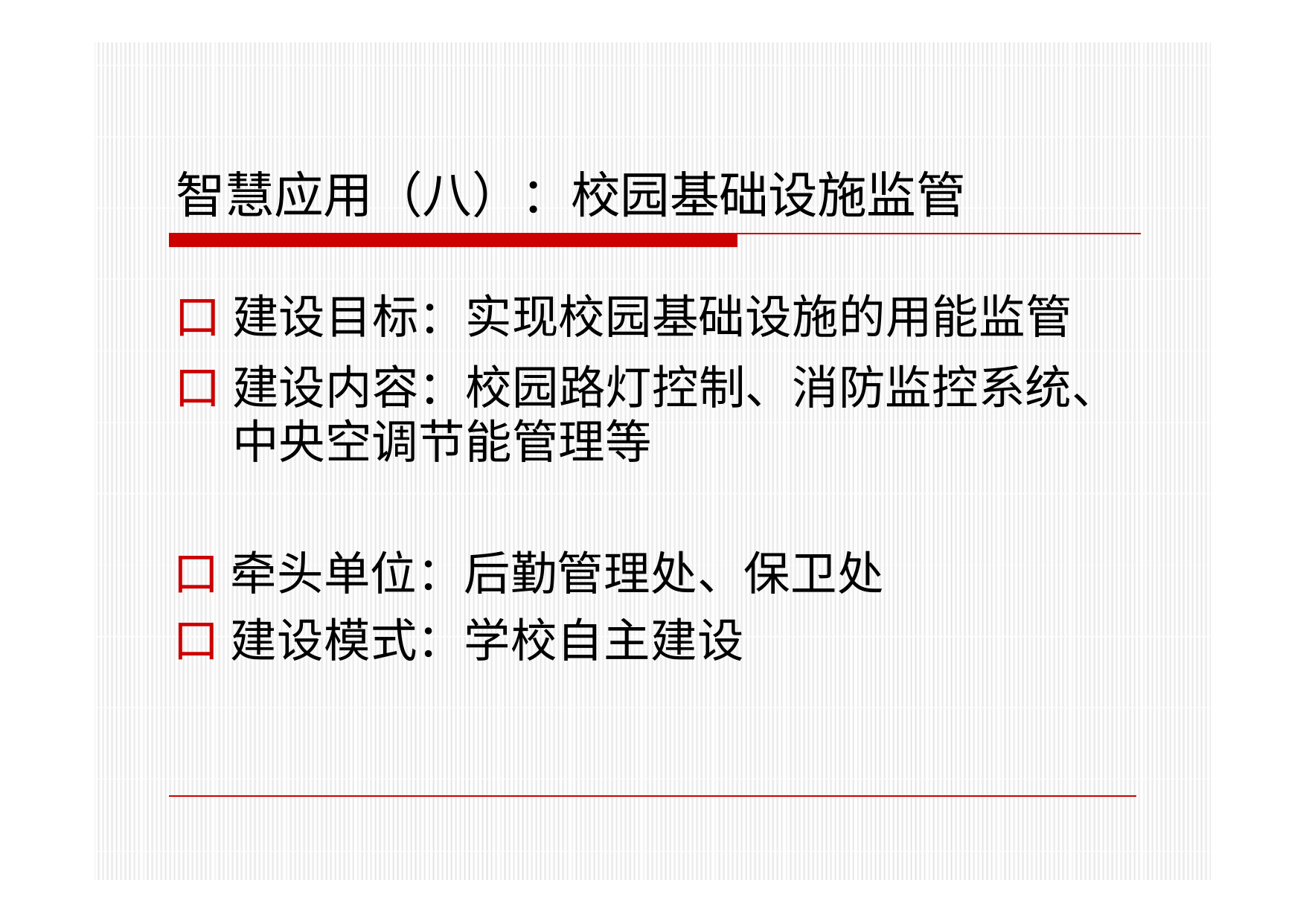

# 智慧应用（八）：校园基础设施监管

口 建设目标：实现校园基础设施的用能监管

口 建设内容：校园路灯控制、消防监控系统、 中央空调节能管理等

口 牵头单位：后勤管理处、保卫处

口 建设模式：学校自主建设